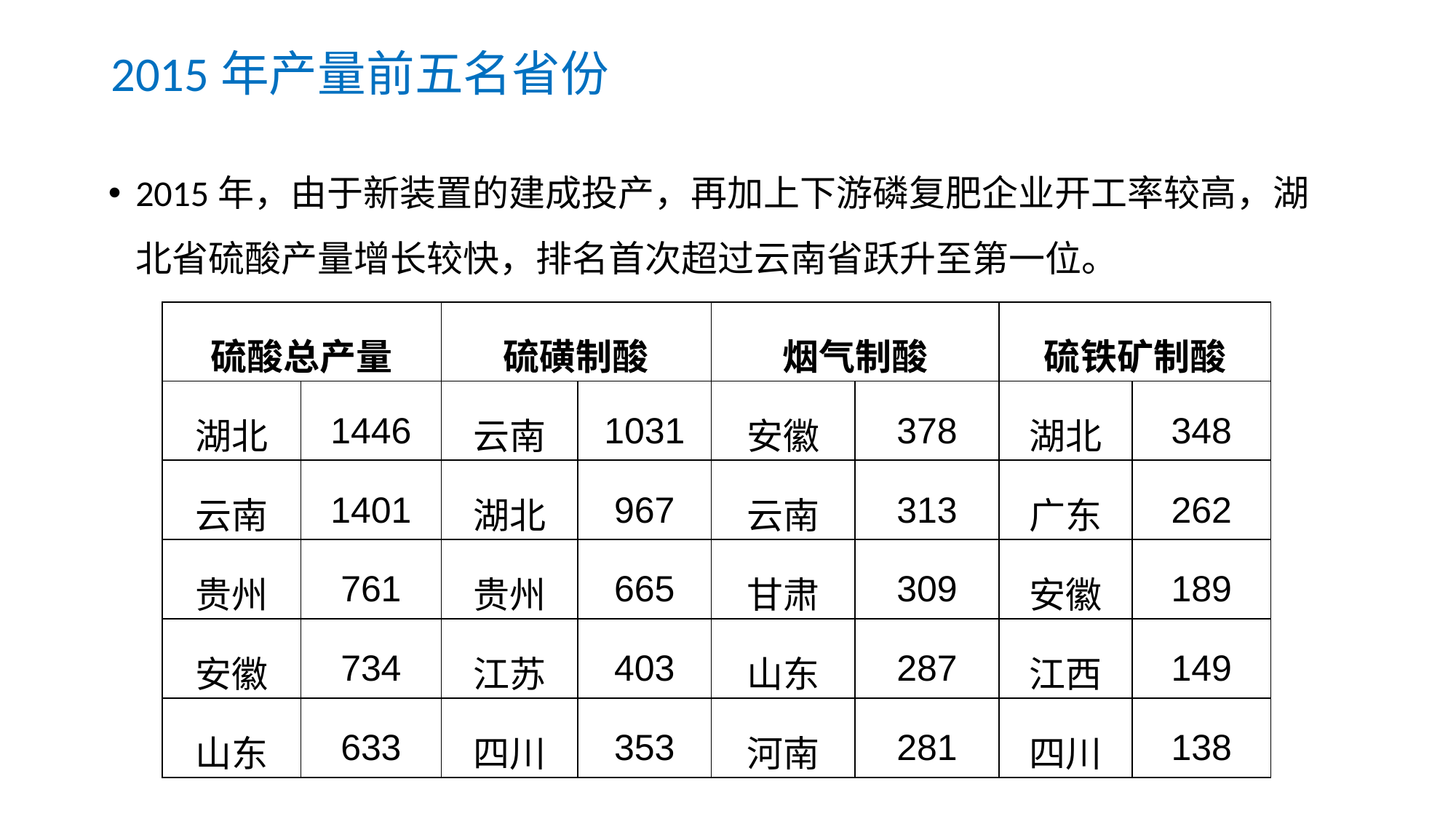

# 2015年产量前五名省份
2015年，由于新装置的建成投产，再加上下游磷复肥企业开工率较高，湖北省硫酸产量增长较快，排名首次超过云南省跃升至第一位。
| 硫酸总产量 |  | 硫磺制酸 |  | 烟气制酸 |  | 硫铁矿制酸 |  |
| --- | --- | --- | --- | --- | --- | --- | --- |
| 湖北 | 1446 | 云南 | 1031 | 安徽 | 378 | 湖北 | 348 |
| 云南 | 1401 | 湖北 | 967 | 云南 | 313 | 广东 | 262 |
| 贵州 | 761 | 贵州 | 665 | 甘肃 | 309 | 安徽 | 189 |
| 安徽 | 734 | 江苏 | 403 | 山东 | 287 | 江西 | 149 |
| 山东 | 633 | 四川 | 353 | 河南 | 281 | 四川 | 138 |